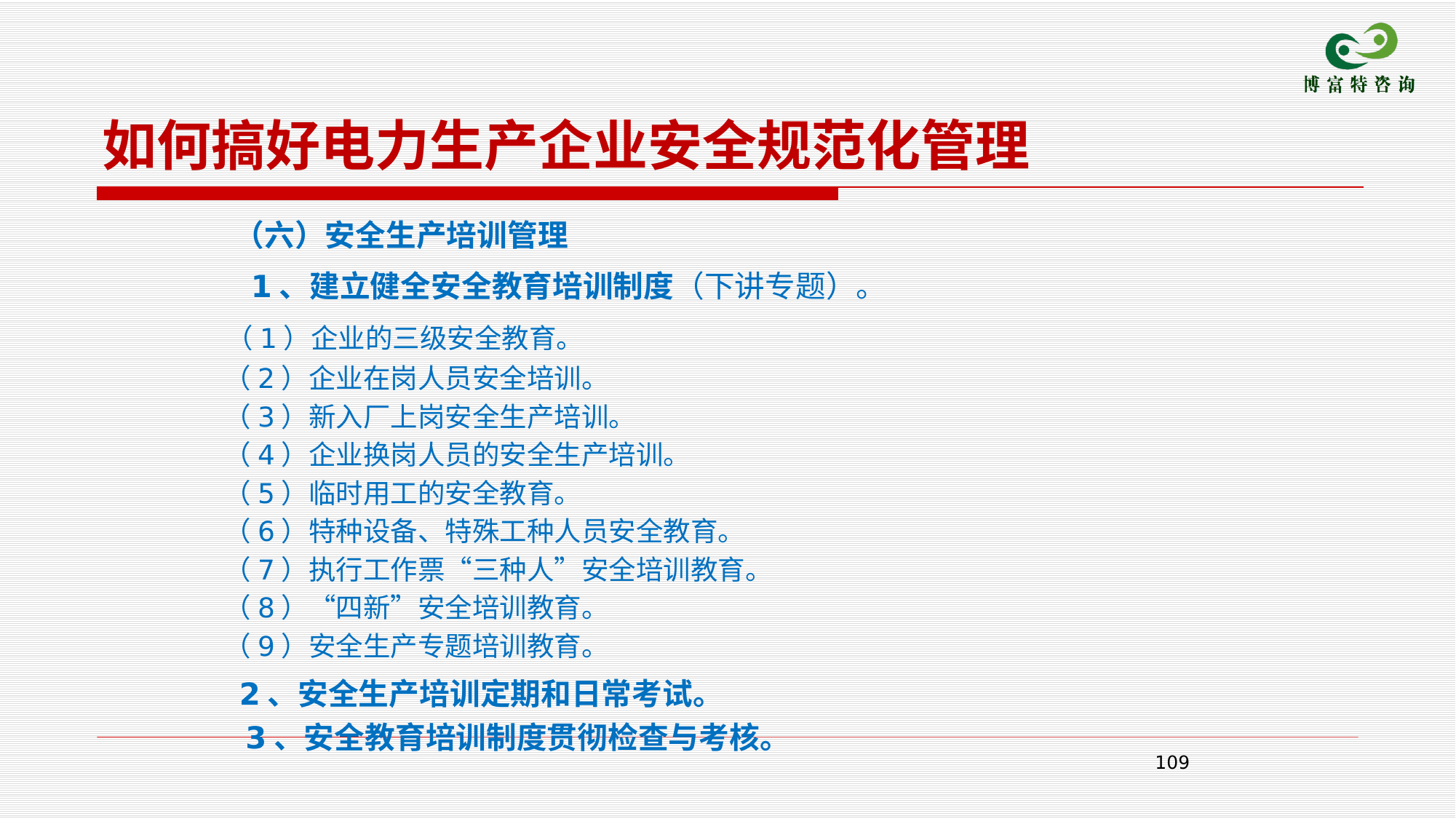

如何搞好电力生产企业安全规范化管理
    （六）安全生产培训管理
     1、建立健全安全教育培训制度（下讲专题）。
   （1）企业的三级安全教育。
    （2）企业在岗人员安全培训。
    （3）新入厂上岗安全生产培训。
    （4）企业换岗人员的安全生产培训。
    （5）临时用工的安全教育。
    （6）特种设备、特殊工种人员安全教育。
    （7）执行工作票“三种人”安全培训教育。
    （8）“四新”安全培训教育。
    （9）安全生产专题培训教育。
    2、安全生产培训定期和日常考试。
     3、安全教育培训制度贯彻检查与考核。

109